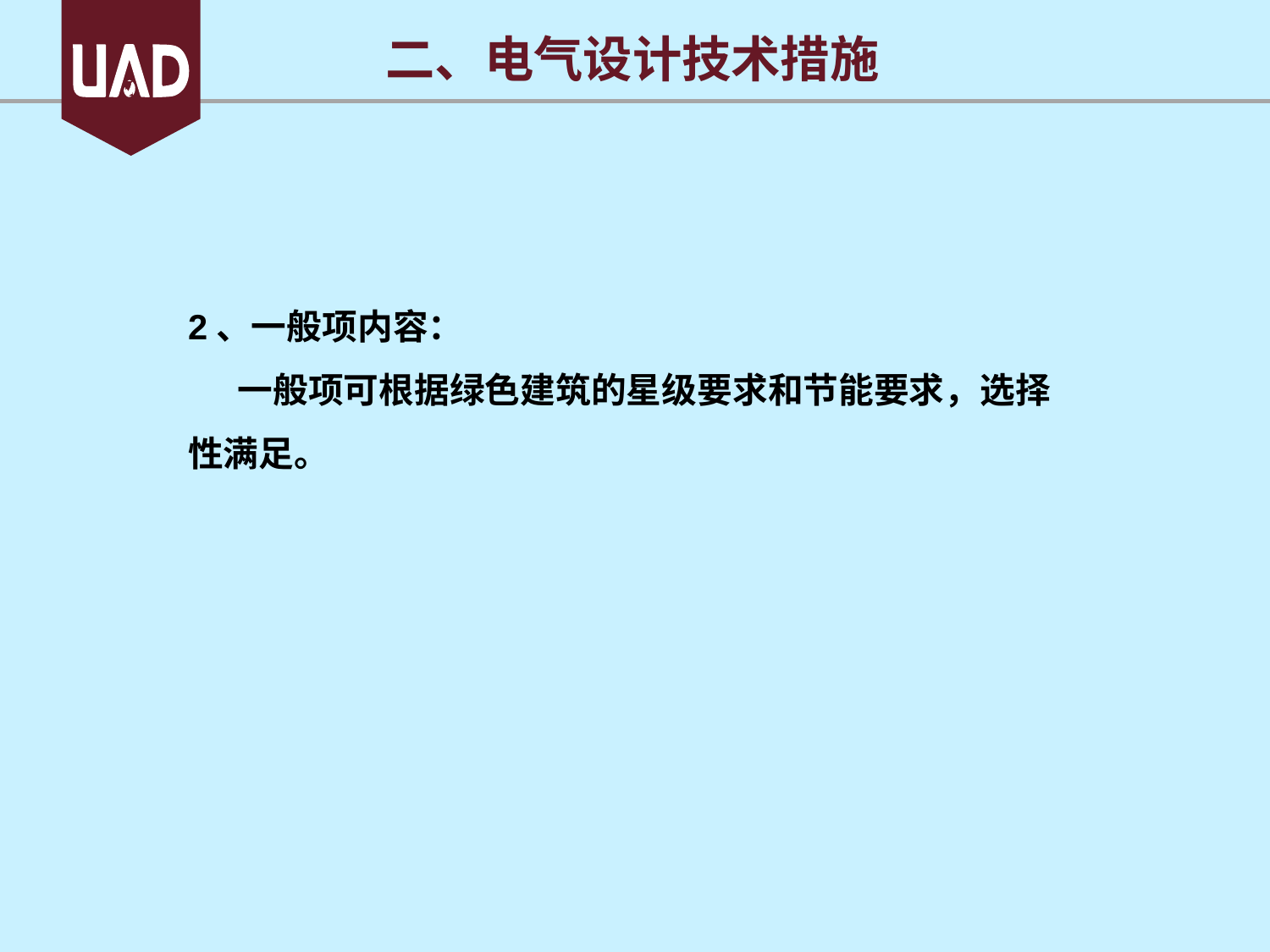

二、电气设计技术措施
2、一般项内容：
一般项可根据绿色建筑的星级要求和节能要求，选择性满足。